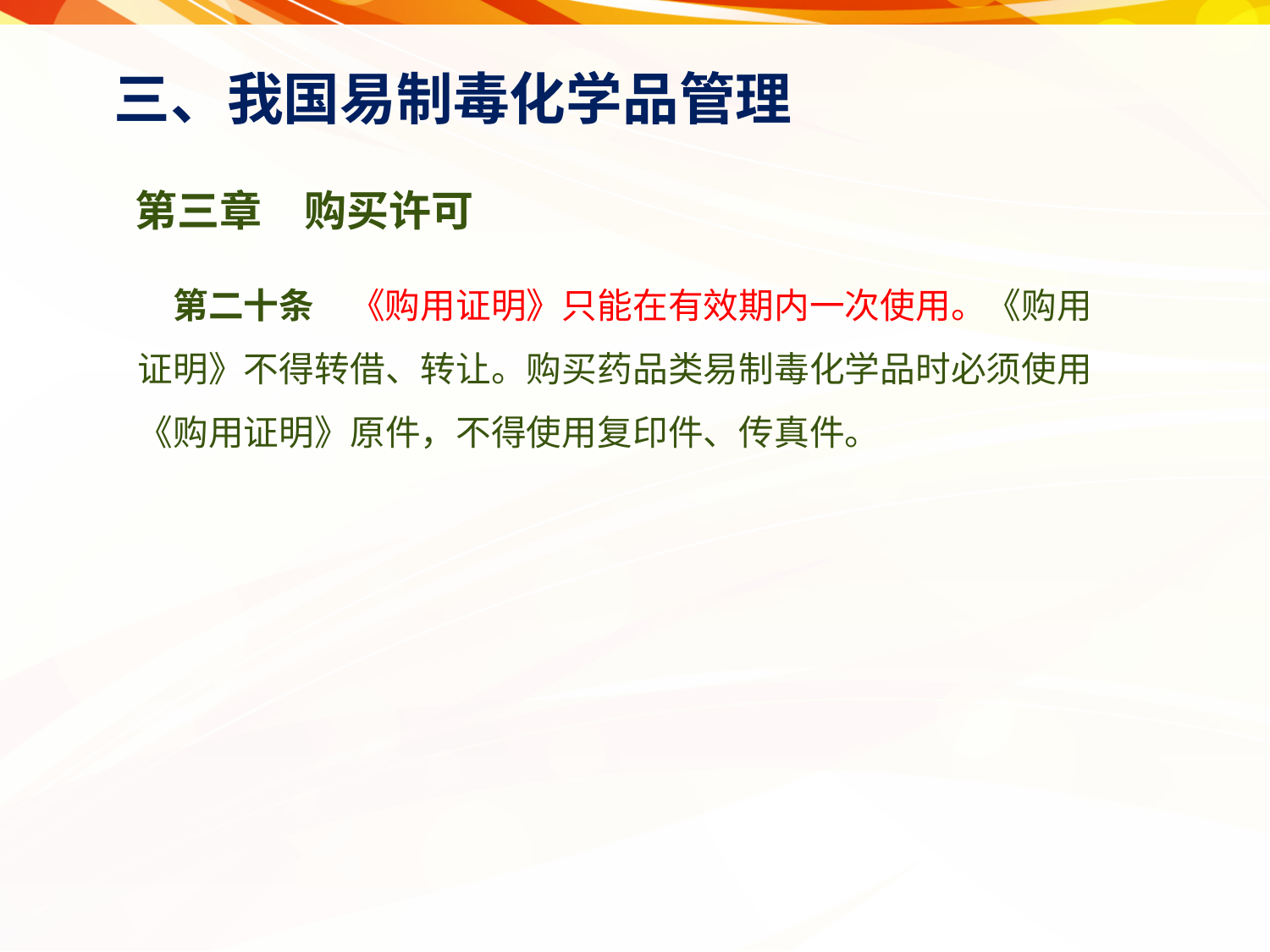

三、我国易制毒化学品管理
第三章　购买许可

　第二十条　《购用证明》只能在有效期内一次使用。《购用证明》不得转借、转让。购买药品类易制毒化学品时必须使用《购用证明》原件，不得使用复印件、传真件。